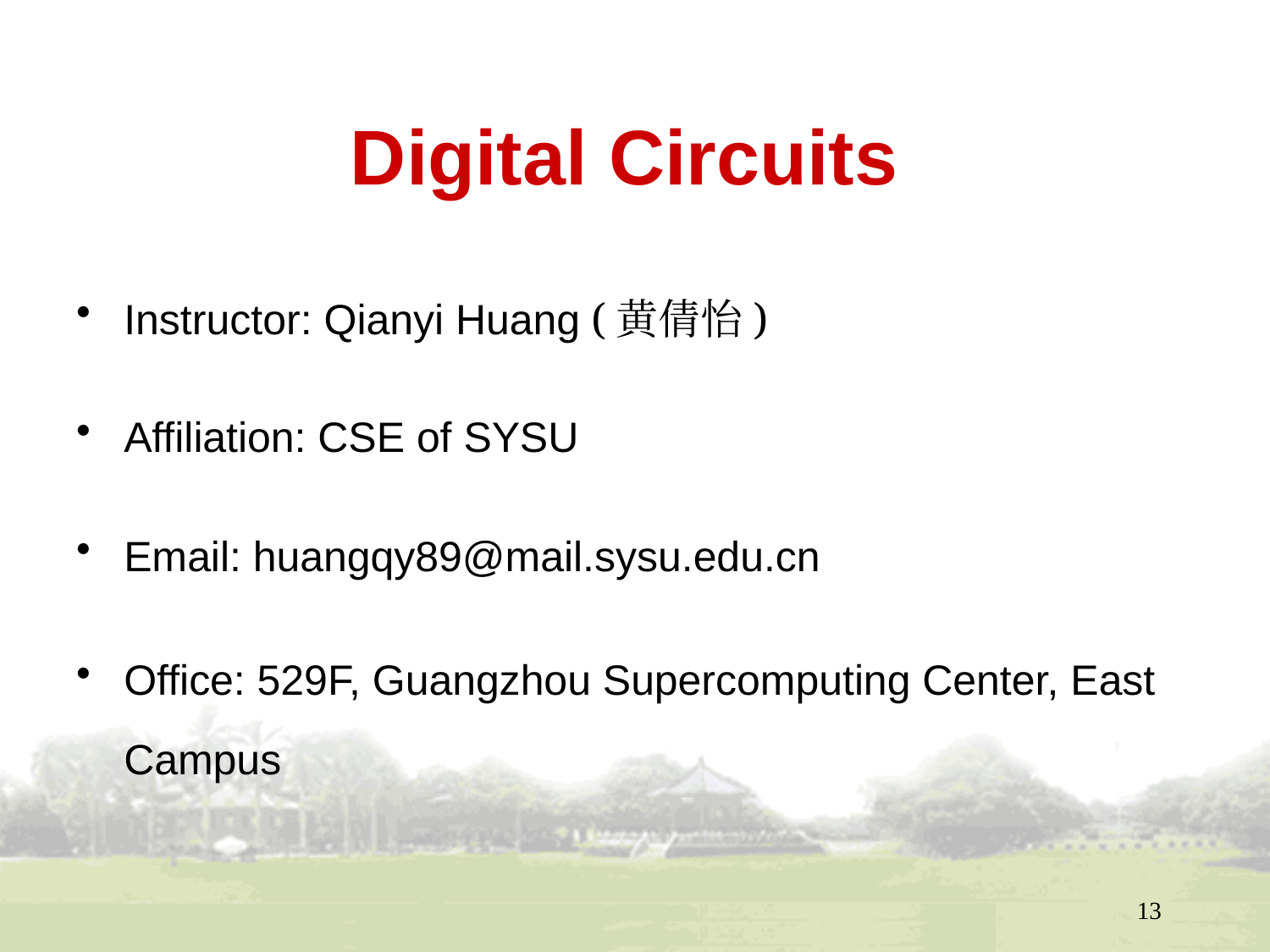

# Digital Circuits

Instructor: Qianyi Huang (黄倩怡)

Affiliation: CSE of SYSU

Email: huangqy89@mail.sysu.edu.cn

Office: 529F, Guangzhou Supercomputing Center, East Campus
13